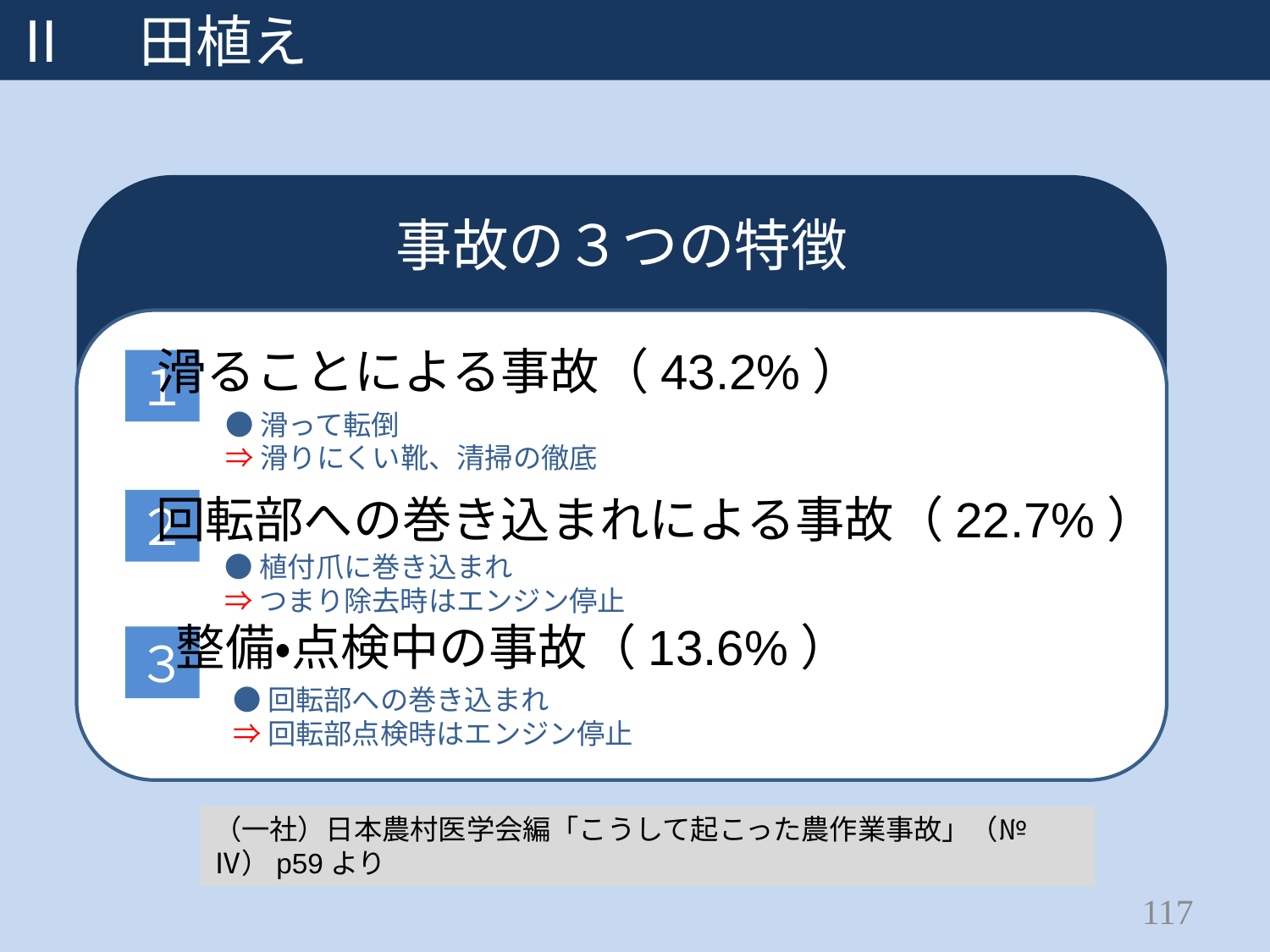

Ⅱ　田植え
事故の３つの特徴

滑ることによる事故（43.2%）

１
●滑って転倒
⇒滑りにくい靴、清掃の徹底
回転部への巻き込まれによる事故（22.7%）
２
●植付爪に巻き込まれ
⇒つまり除去時はエンジン停止
整備・点検中の事故（13.6%）

３
●回転部への巻き込まれ
⇒回転部点検時はエンジン停止
（一社）日本農村医学会編「こうして起こった農作業事故」（№Ⅳ）p59より
117